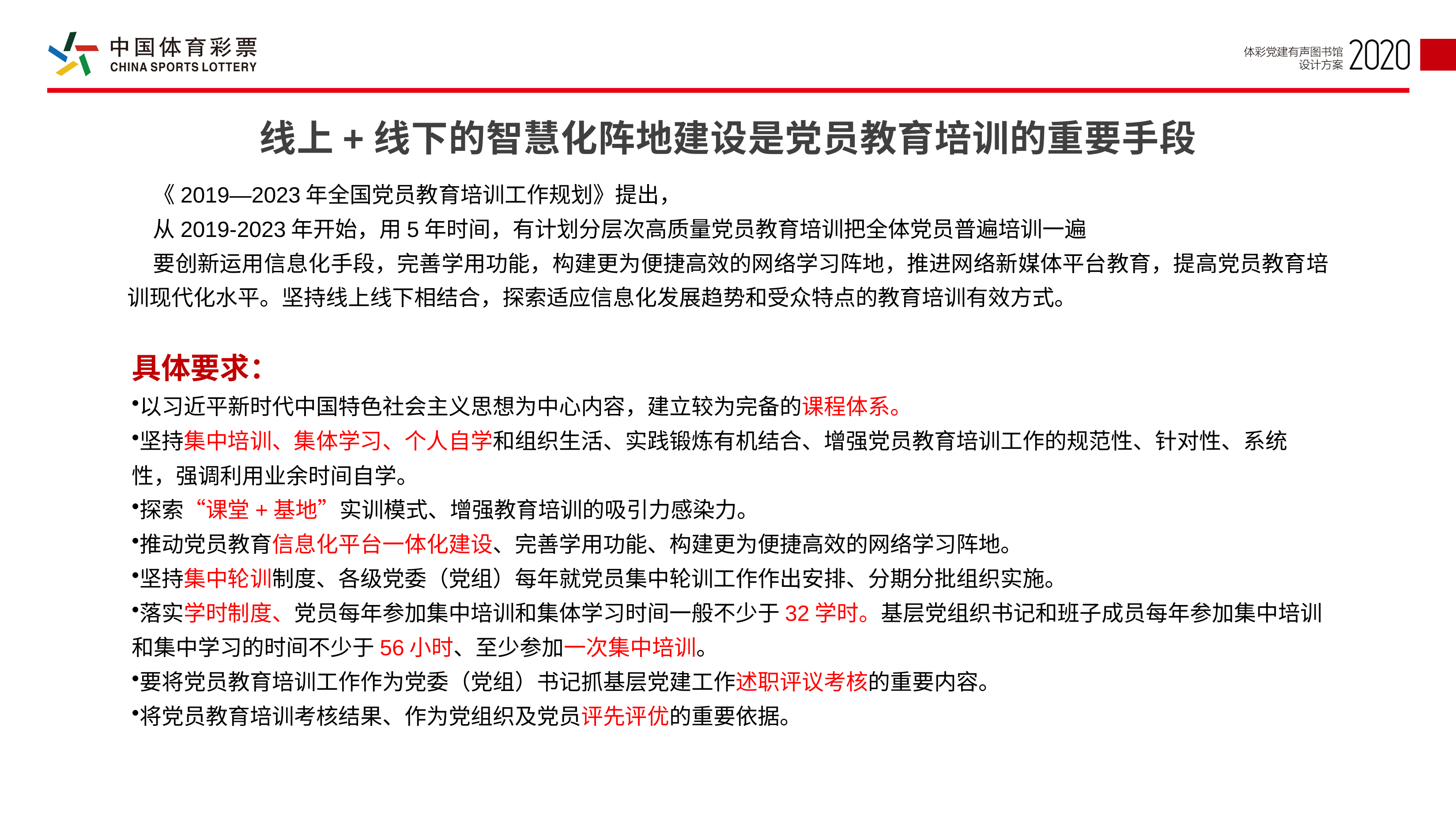

线上+线下的智慧化阵地建设是党员教育培训的重要手段
《2019—2023年全国党员教育培训工作规划》提出，
从2019-2023年开始，用5年时间，有计划分层次高质量党员教育培训把全体党员普遍培训一遍
要创新运用信息化手段，完善学用功能，构建更为便捷高效的网络学习阵地，推进网络新媒体平台教育，提高党员教育培训现代化水平。坚持线上线下相结合，探索适应信息化发展趋势和受众特点的教育培训有效方式。
具体要求：
以习近平新时代中国特色社会主义思想为中心内容，建立较为完备的课程体系。
坚持集中培训、集体学习、个人自学和组织生活、实践锻炼有机结合、增强党员教育培训工作的规范性、针对性、系统性，强调利用业余时间自学。
探索“课堂+基地”实训模式、增强教育培训的吸引力感染力。
推动党员教育信息化平台一体化建设、完善学用功能、构建更为便捷高效的网络学习阵地。
坚持集中轮训制度、各级党委（党组）每年就党员集中轮训工作作出安排、分期分批组织实施。
落实学时制度、党员每年参加集中培训和集体学习时间一般不少于32学时。基层党组织书记和班子成员每年参加集中培训和集中学习的时间不少于56小时、至少参加一次集中培训。
要将党员教育培训工作作为党委（党组）书记抓基层党建工作述职评议考核的重要内容。
将党员教育培训考核结果、作为党组织及党员评先评优的重要依据。